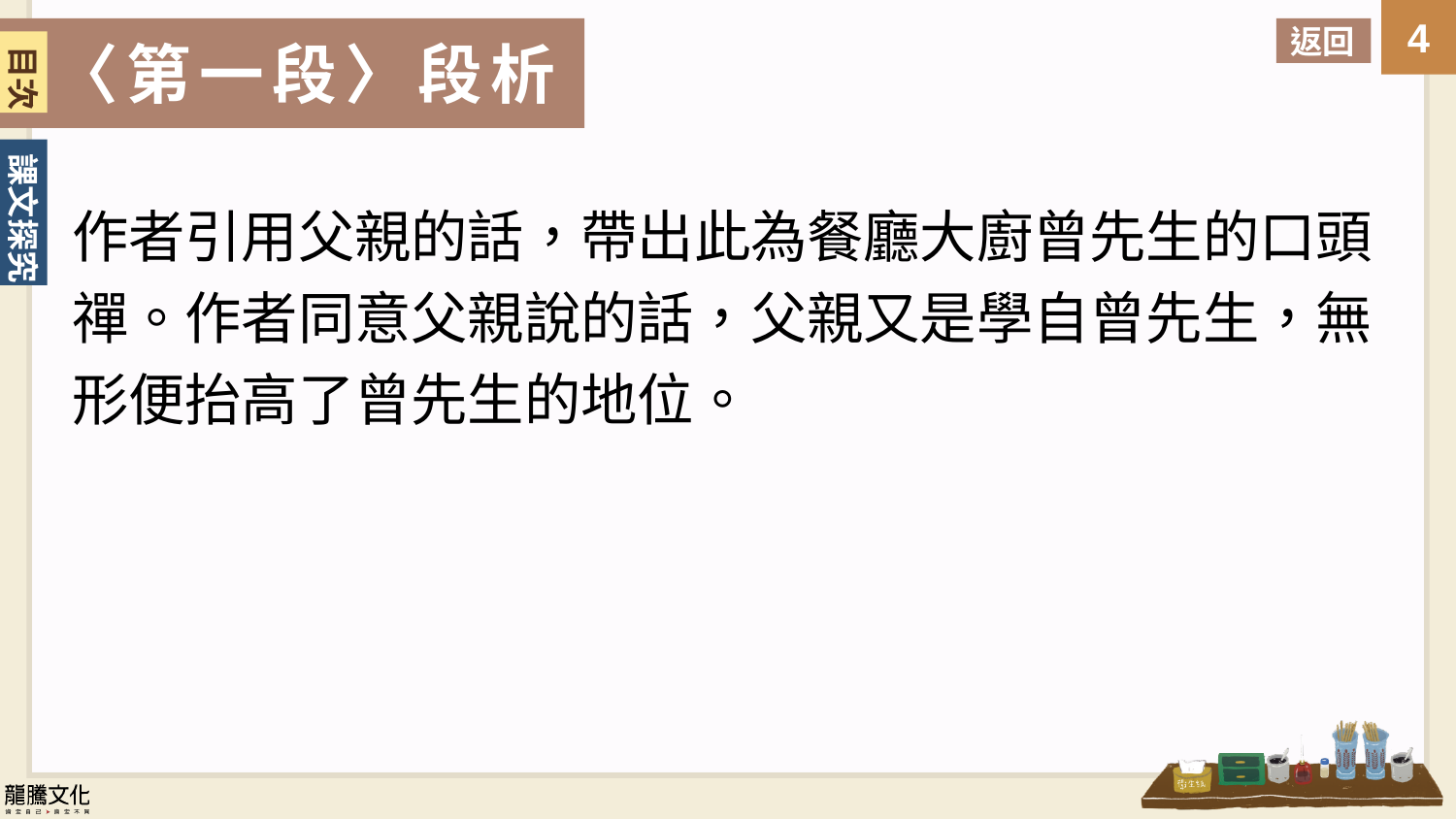

返回
〈第一段〉段析
目次
作者引用父親的話，帶出此為餐廳大廚曾先生的口頭禪。作者同意父親說的話，父親又是學自曾先生，無形便抬高了曾先生的地位。